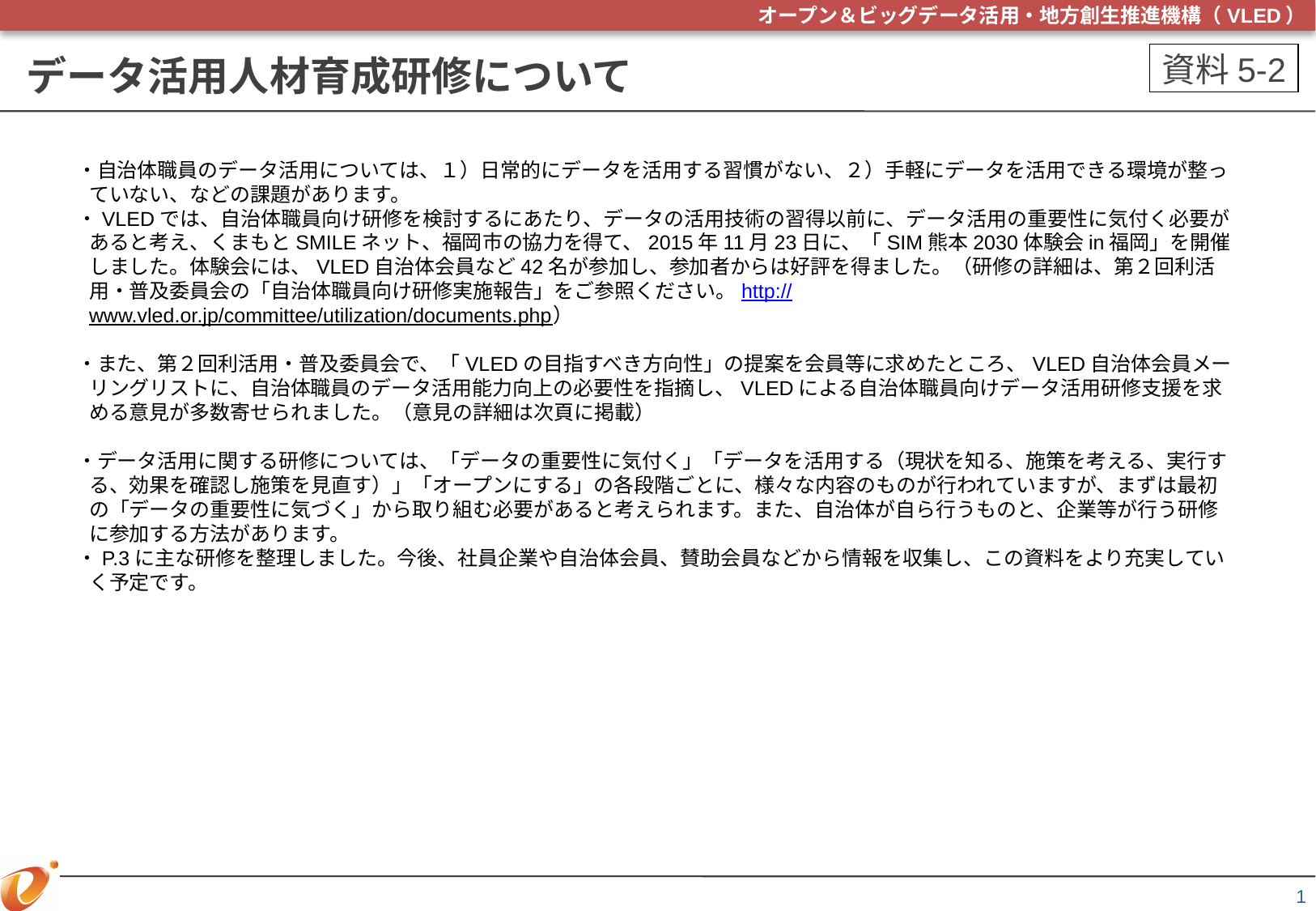

# データ活用人材育成研修について
資料5-2
・自治体職員のデータ活用については、１）日常的にデータを活用する習慣がない、２）手軽にデータを活用できる環境が整っていない、などの課題があります。
・VLEDでは、自治体職員向け研修を検討するにあたり、データの活用技術の習得以前に、データ活用の重要性に気付く必要があると考え、くまもとSMILEネット、福岡市の協力を得て、2015年11月23日に、「SIM熊本2030体験会in福岡」を開催しました。体験会には、VLED自治体会員など42名が参加し、参加者からは好評を得ました。（研修の詳細は、第２回利活用・普及委員会の「自治体職員向け研修実施報告」をご参照ください。http://www.vled.or.jp/committee/utilization/documents.php）

・また、第２回利活用・普及委員会で、「VLEDの目指すべき方向性」の提案を会員等に求めたところ、VLED自治体会員メーリングリストに、自治体職員のデータ活用能力向上の必要性を指摘し、VLEDによる自治体職員向けデータ活用研修支援を求める意見が多数寄せられました。（意見の詳細は次頁に掲載）

・データ活用に関する研修については、「データの重要性に気付く」「データを活用する（現状を知る、施策を考える、実行する、効果を確認し施策を見直す）」「オープンにする」の各段階ごとに、様々な内容のものが行われていますが、まずは最初の「データの重要性に気づく」から取り組む必要があると考えられます。また、自治体が自ら行うものと、企業等が行う研修に参加する方法があります。
・P.3に主な研修を整理しました。今後、社員企業や自治体会員、賛助会員などから情報を収集し、この資料をより充実していく予定です。
1